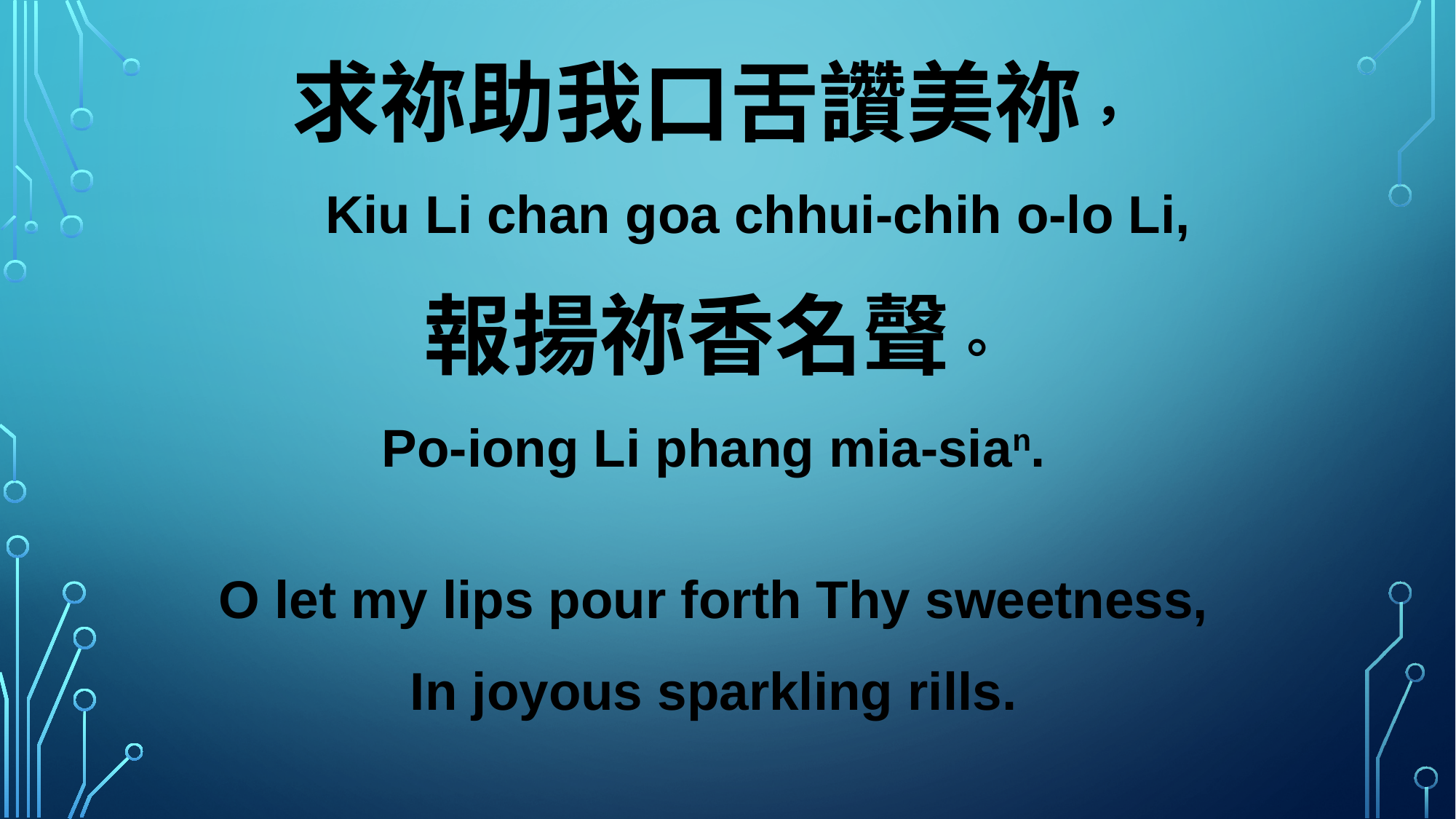

求祢助我口舌讚美祢，
         Kiu Li chan goa chhui-chih o-lo Li,
報揚祢香名聲。
Po-iong Li phang mia-sian.

O let my lips pour forth Thy sweetness,
In joyous sparkling rills.